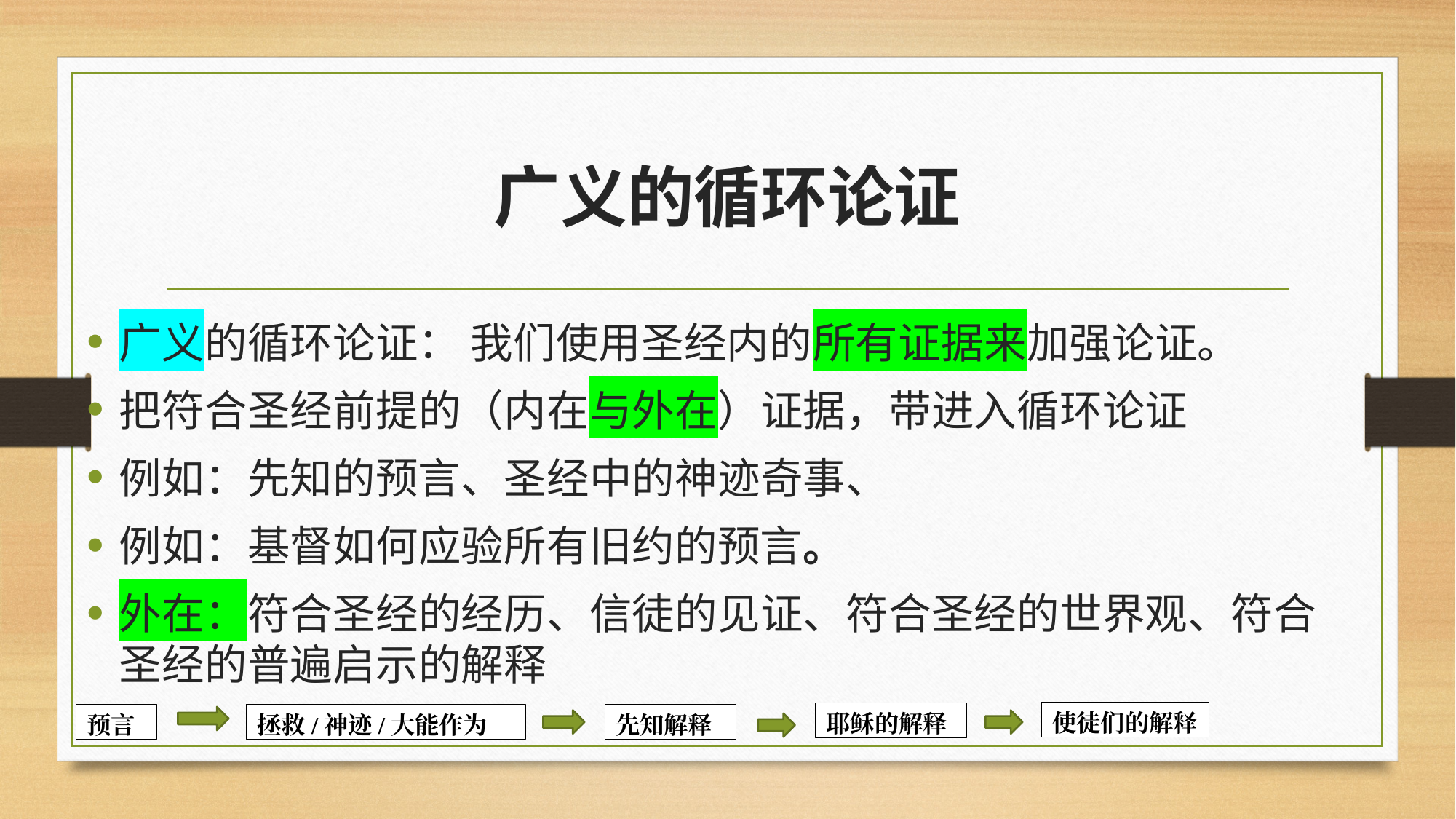

# 广义的循环论证
广义的循环论证： 我们使用圣经内的所有证据来加强论证。
把符合圣经前提的（内在与外在）证据，带进入循环论证
例如：先知的预言、圣经中的神迹奇事、
例如：基督如何应验所有旧约的预言。
外在：符合圣经的经历、信徒的见证、符合圣经的世界观、符合圣经的普遍启示的解释

使徒们的解释
耶稣的解释
预言
拯救/神迹/大能作为
先知解释